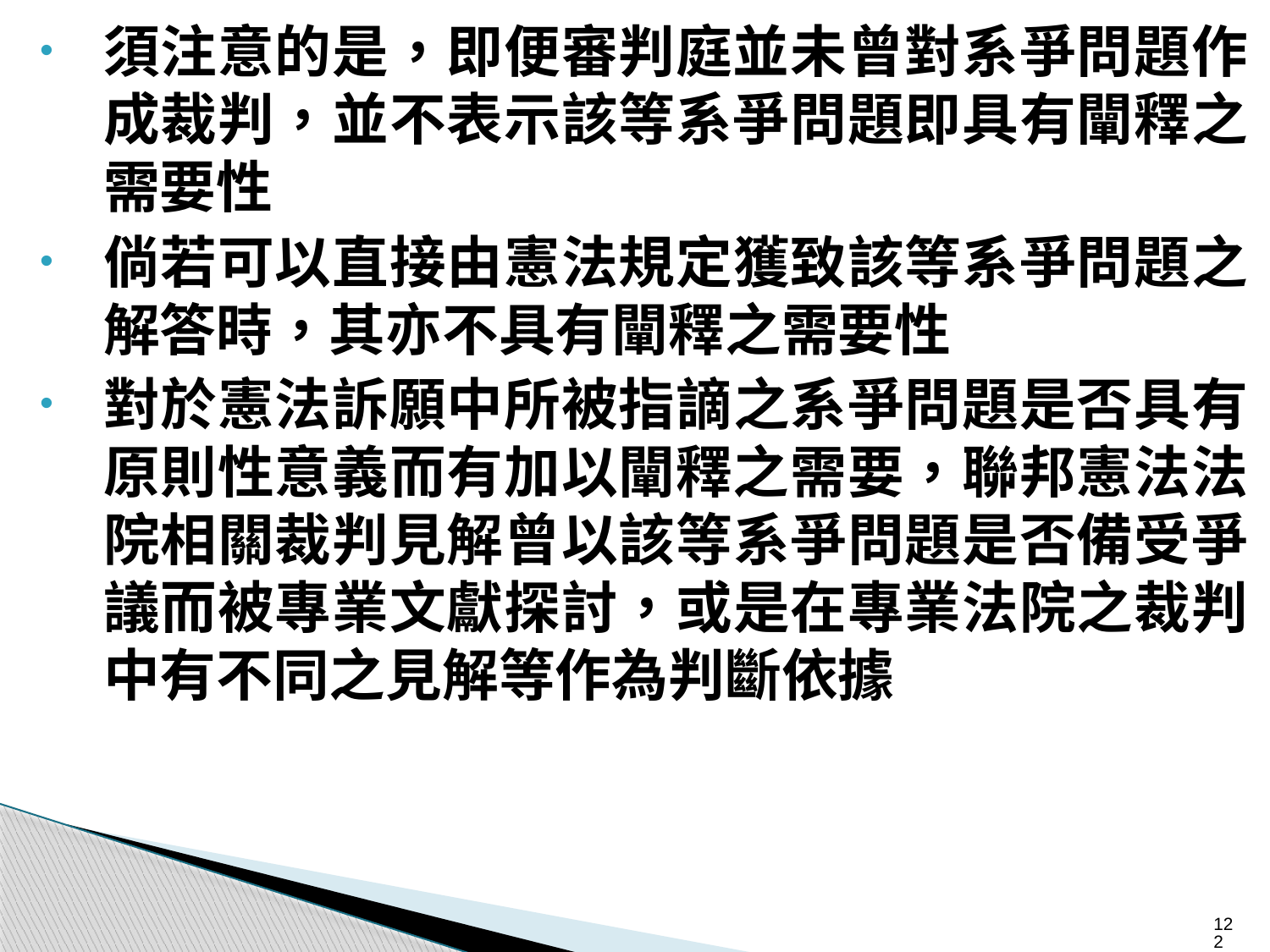

須注意的是，即便審判庭並未曾對系爭問題作成裁判，並不表示該等系爭問題即具有闡釋之需要性
倘若可以直接由憲法規定獲致該等系爭問題之解答時，其亦不具有闡釋之需要性
對於憲法訴願中所被指謫之系爭問題是否具有原則性意義而有加以闡釋之需要，聯邦憲法法院相關裁判見解曾以該等系爭問題是否備受爭議而被專業文獻探討，或是在專業法院之裁判中有不同之見解等作為判斷依據

122